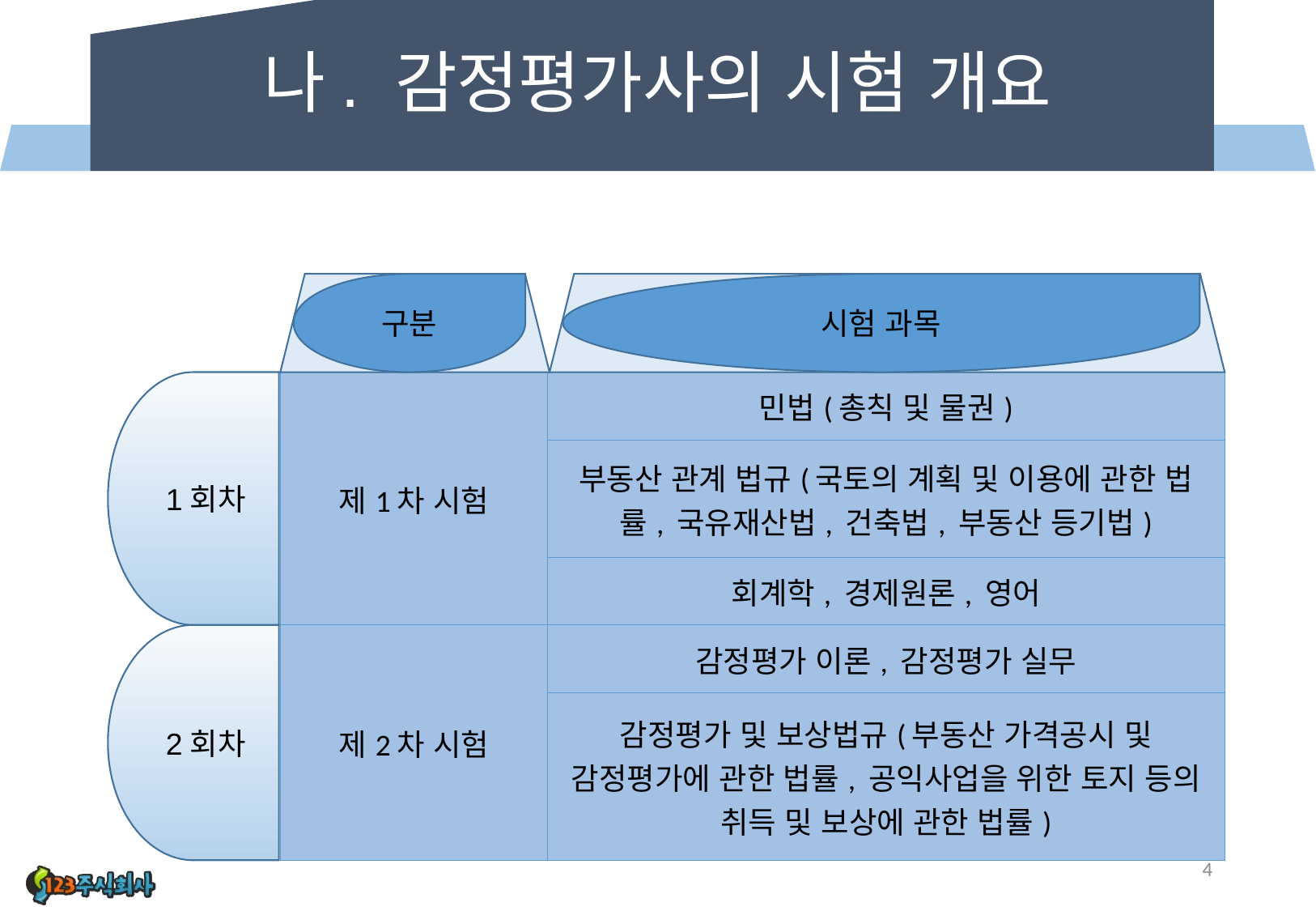

# 나. 감정평가사의 시험 개요

구분

시험 과목
1회차
| 제1차 시험 | 민법(총칙 및 물권) |
| --- | --- |
|  | 부동산 관계 법규(국토의 계획 및 이용에 관한 법률, 국유재산법, 건축법, 부동산 등기법) |
|  | 회계학, 경제원론, 영어 |
| 제2차 시험 | 감정평가 이론, 감정평가 실무 |
|  | 감정평가 및 보상법규(부동산 가격공시 및 감정평가에 관한 법률, 공익사업을 위한 토지 등의 취득 및 보상에 관한 법률) |
2회차
4